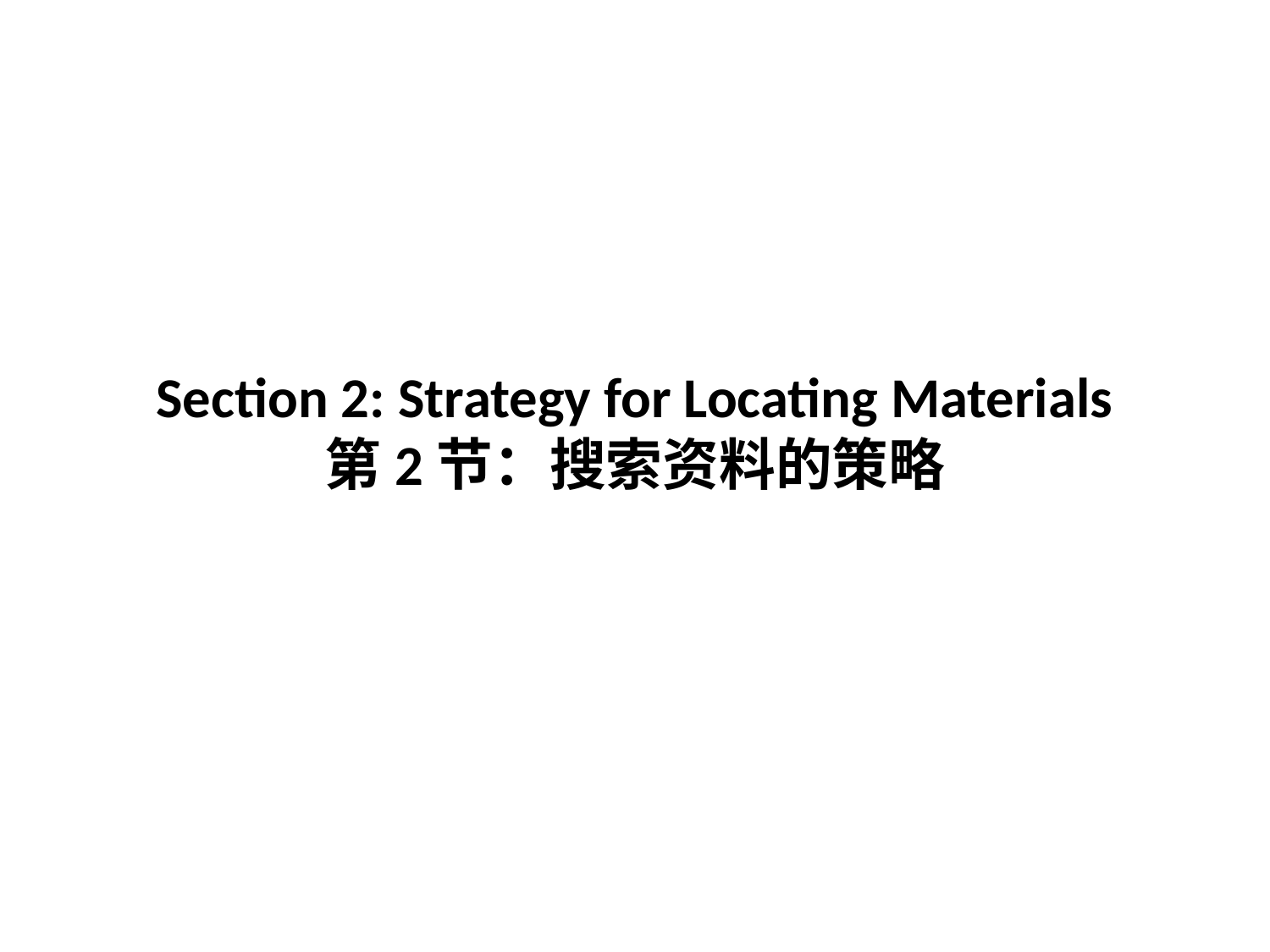

# Section 2: Strategy for Locating Materials 第2节：搜索资料的策略